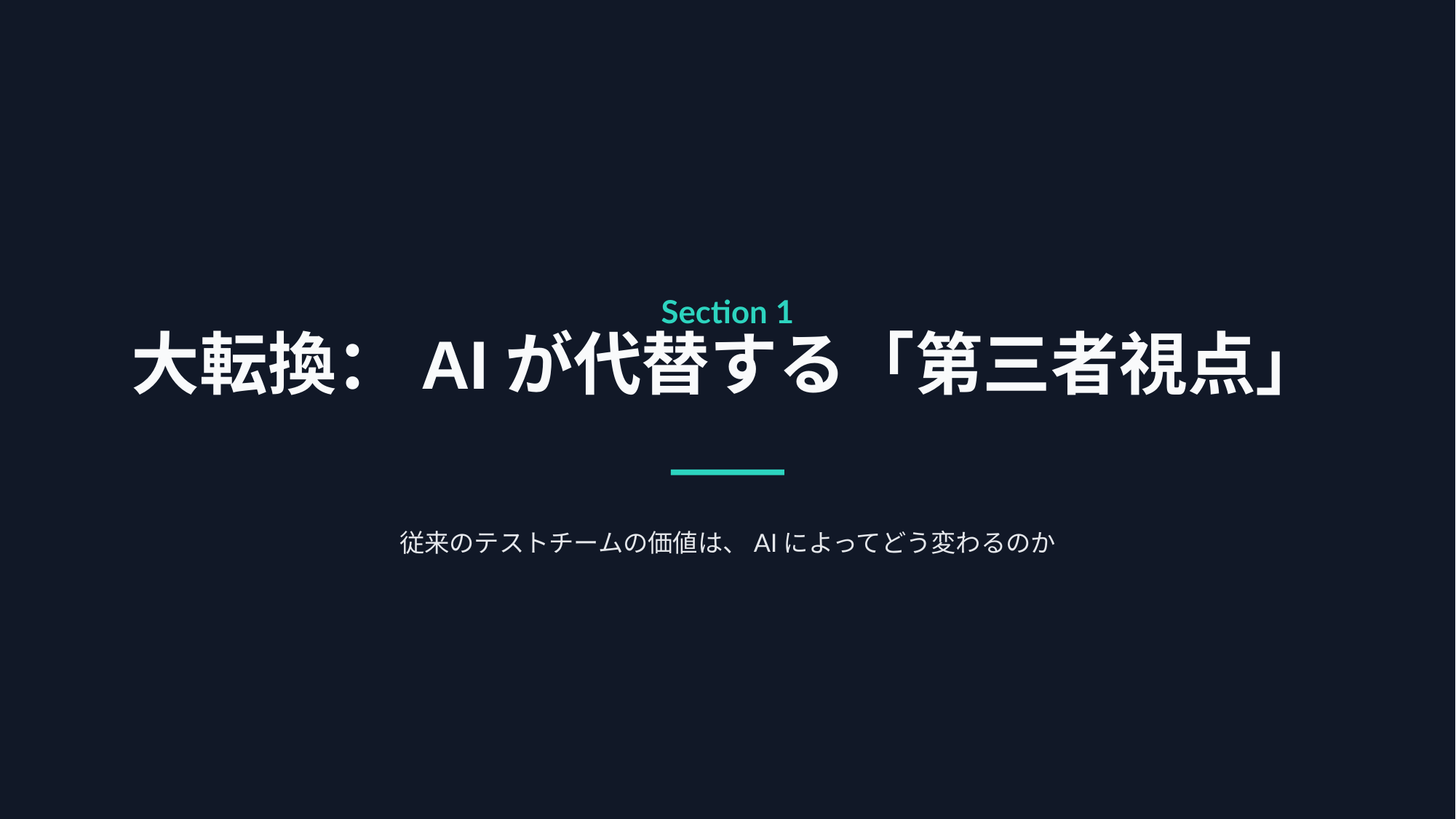

Section 1
大転換：AIが代替する「第三者視点」

従来のテストチームの価値は、AIによってどう変わるのか